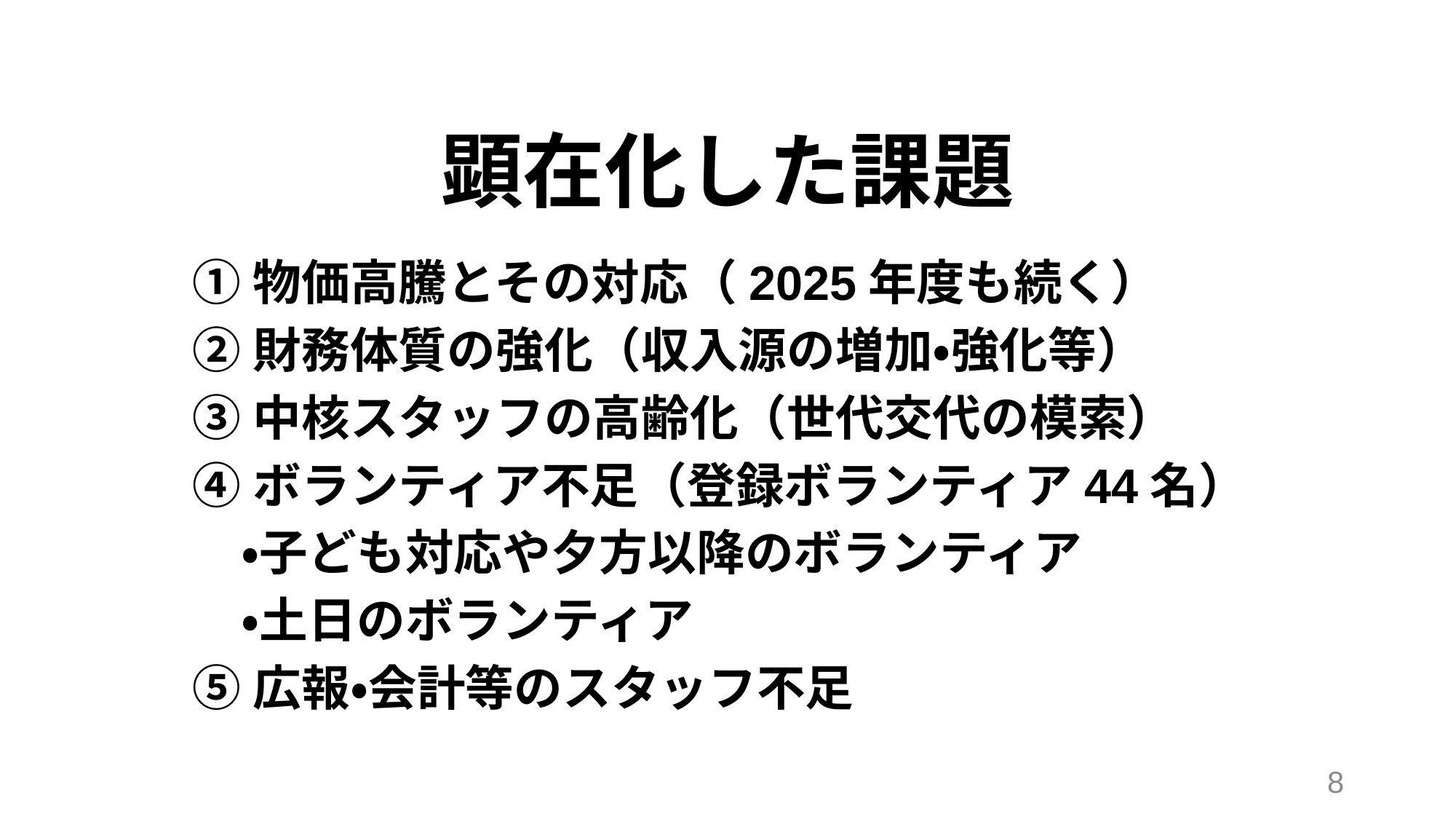

# 顕在化した課題
①物価高騰とその対応（2025年度も続く）
②財務体質の強化（収入源の増加・強化等）
③中核スタッフの高齢化（世代交代の模索）
④ボランティア不足（登録ボランティア44名）
　・子ども対応や夕方以降のボランティア
　・土日のボランティア
⑤広報・会計等のスタッフ不足

8